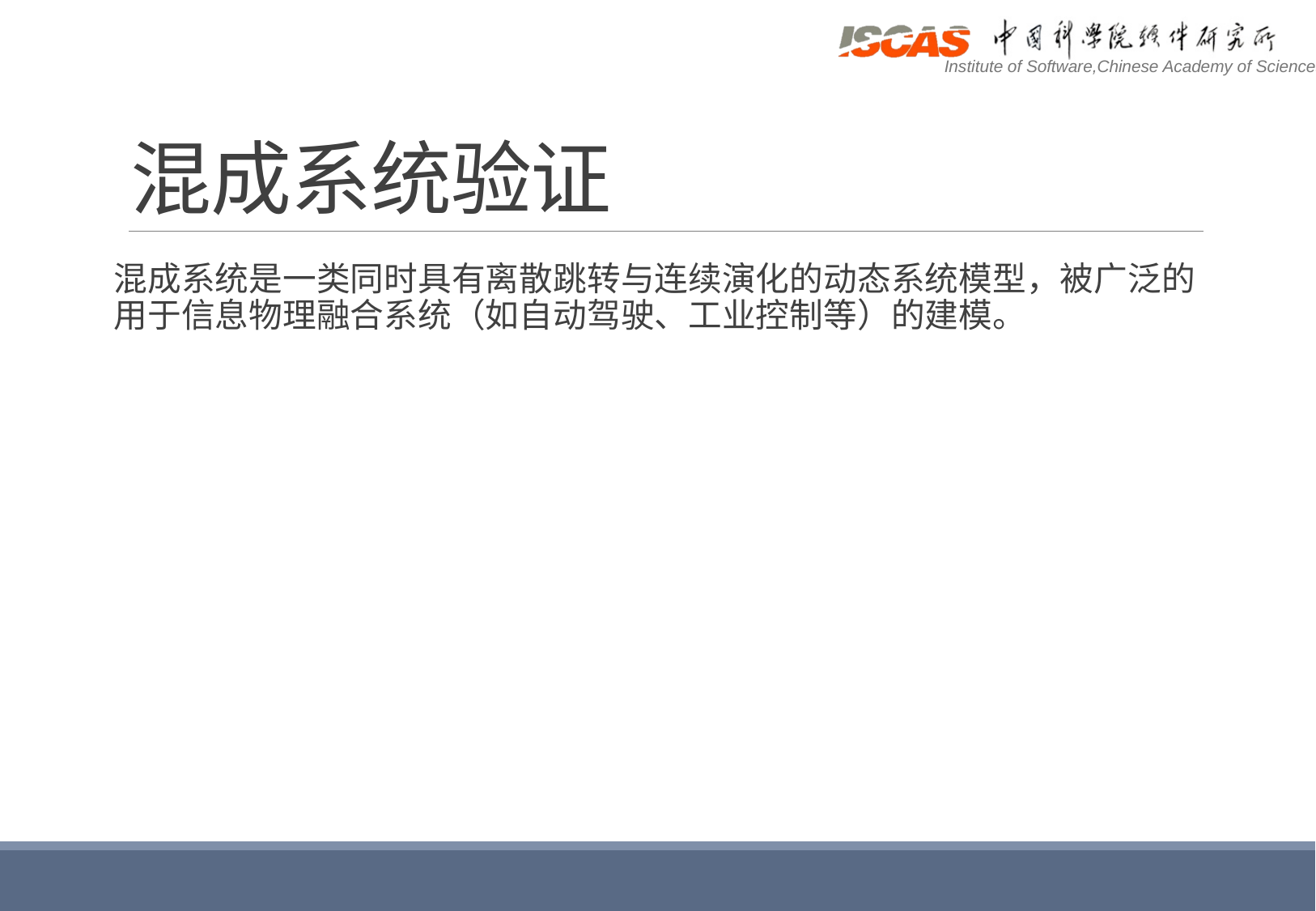

# 混成系统验证
混成系统是一类同时具有离散跳转与连续演化的动态系统模型，被广泛的用于信息物理融合系统（如自动驾驶、工业控制等）的建模。